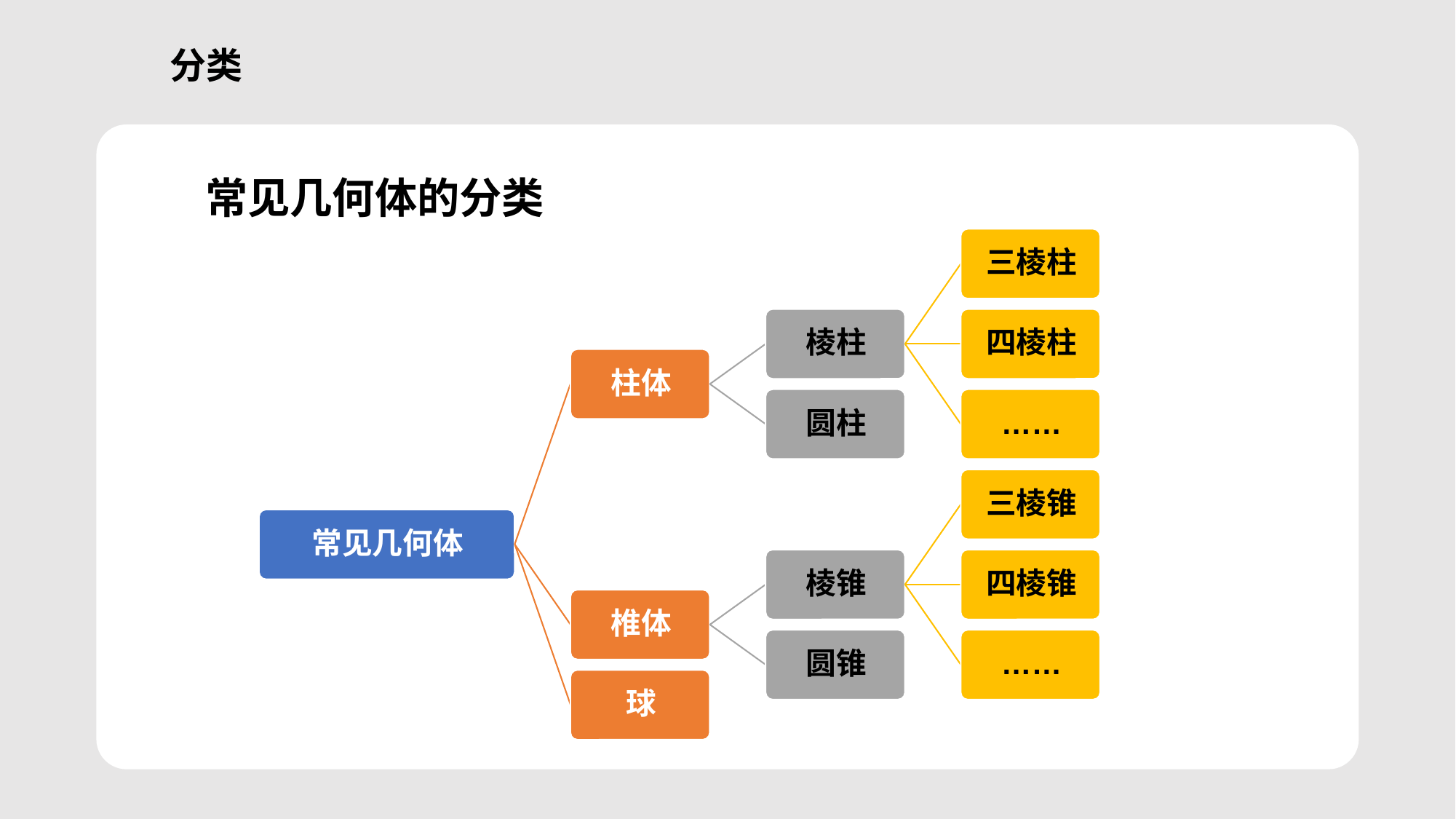

分类
常见几何体的分类
常见几何体

柱体

棱柱

三棱柱

四棱柱

……

圆柱

椎体

棱锥

三棱锥

四棱锥

……

圆锥

球